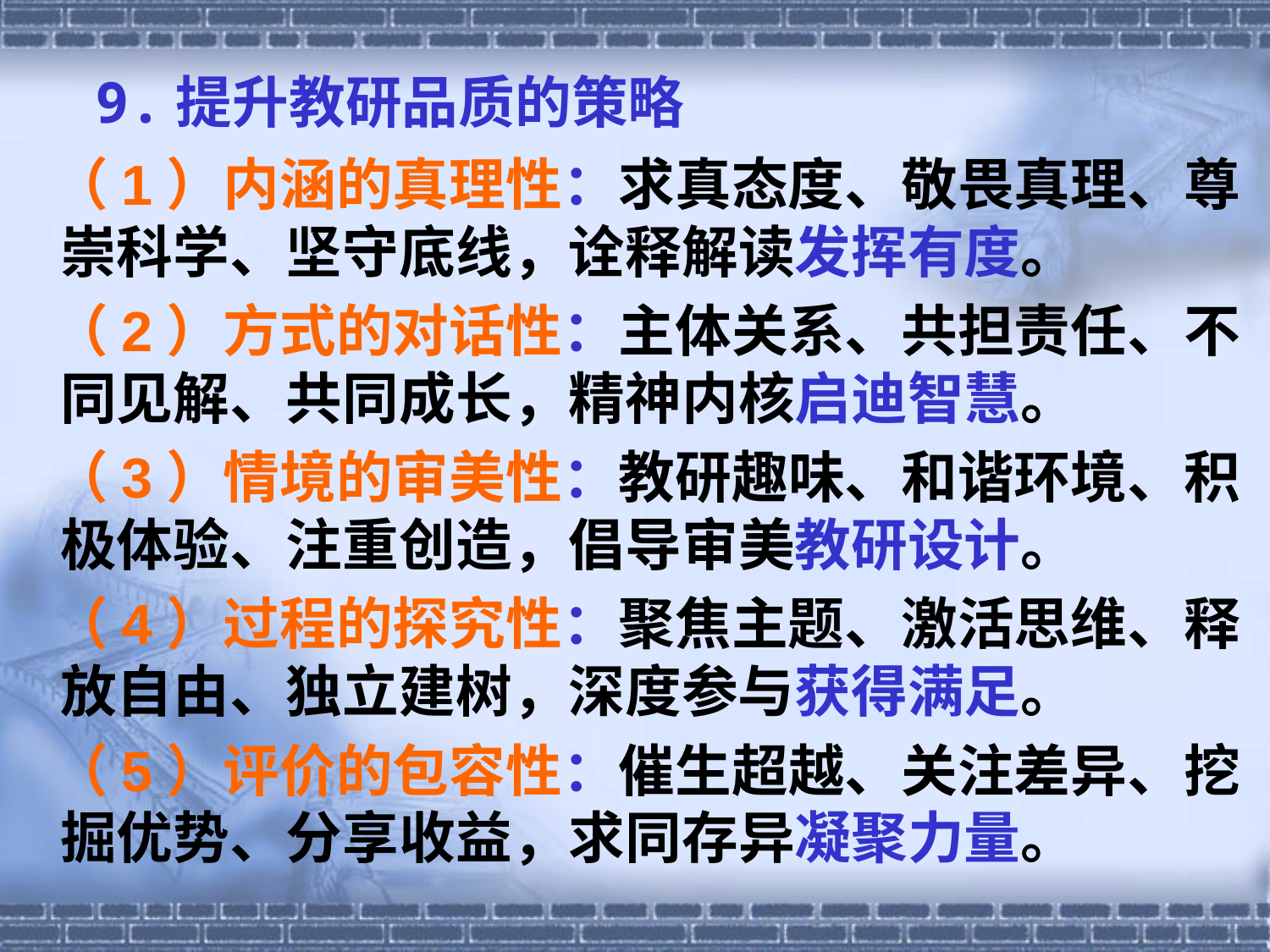

9.提升教研品质的策略
  （1）内涵的真理性：求真态度、敬畏真理、尊崇科学、坚守底线，诠释解读发挥有度。
  （2）方式的对话性：主体关系、共担责任、不同见解、共同成长，精神内核启迪智慧。
  （3）情境的审美性：教研趣味、和谐环境、积极体验、注重创造，倡导审美教研设计。
  （4）过程的探究性：聚焦主题、激活思维、释放自由、独立建树，深度参与获得满足。
  （5）评价的包容性：催生超越、关注差异、挖掘优势、分享收益，求同存异凝聚力量。